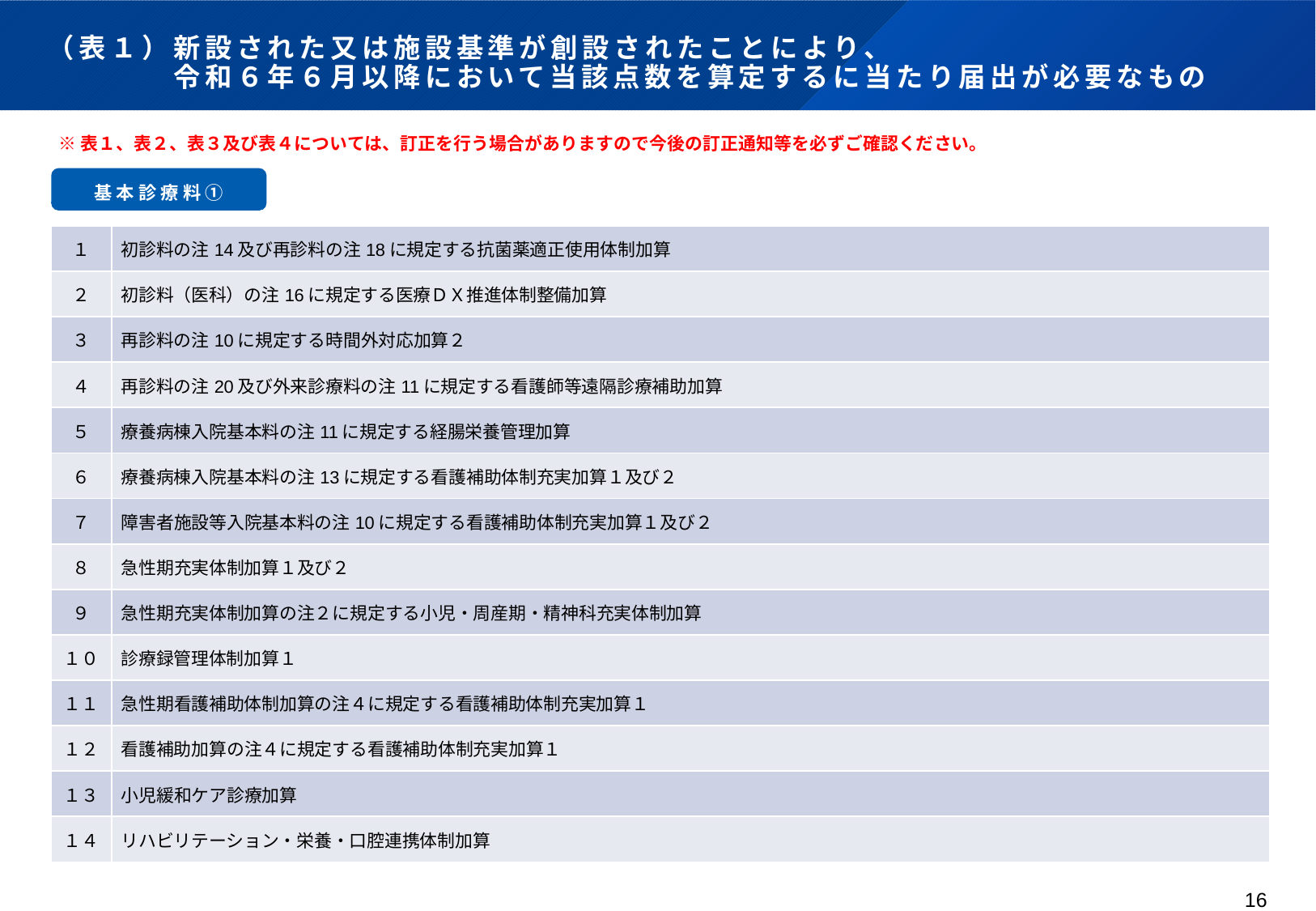

# （表１）新設された又は施設基準が創設されたことにより、 　　　　令和６年６月以降において当該点数を算定するに当たり届出が必要なもの
※表１、表２、表３及び表４については、訂正を行う場合がありますので今後の訂正通知等を必ずご確認ください。
基本診療料①
| １ | 初診料の注14及び再診料の注18に規定する抗菌薬適正使用体制加算 |
| --- | --- |
| ２ | 初診料（医科）の注16に規定する医療ＤＸ推進体制整備加算 |
| ３ | 再診料の注10に規定する時間外対応加算２ |
| ４ | 再診料の注20及び外来診療料の注11に規定する看護師等遠隔診療補助加算 |
| ５ | 療養病棟入院基本料の注11に規定する経腸栄養管理加算 |
| ６ | 療養病棟入院基本料の注13に規定する看護補助体制充実加算１及び２ |
| ７ | 障害者施設等入院基本料の注10に規定する看護補助体制充実加算１及び２ |
| ８ | 急性期充実体制加算１及び２ |
| ９ | 急性期充実体制加算の注２に規定する小児・周産期・精神科充実体制加算 |
| １０ | 診療録管理体制加算１ |
| １１ | 急性期看護補助体制加算の注４に規定する看護補助体制充実加算１ |
| １２ | 看護補助加算の注４に規定する看護補助体制充実加算１ |
| １３ | 小児緩和ケア診療加算 |
| １４ | リハビリテーション・栄養・口腔連携体制加算 |
16